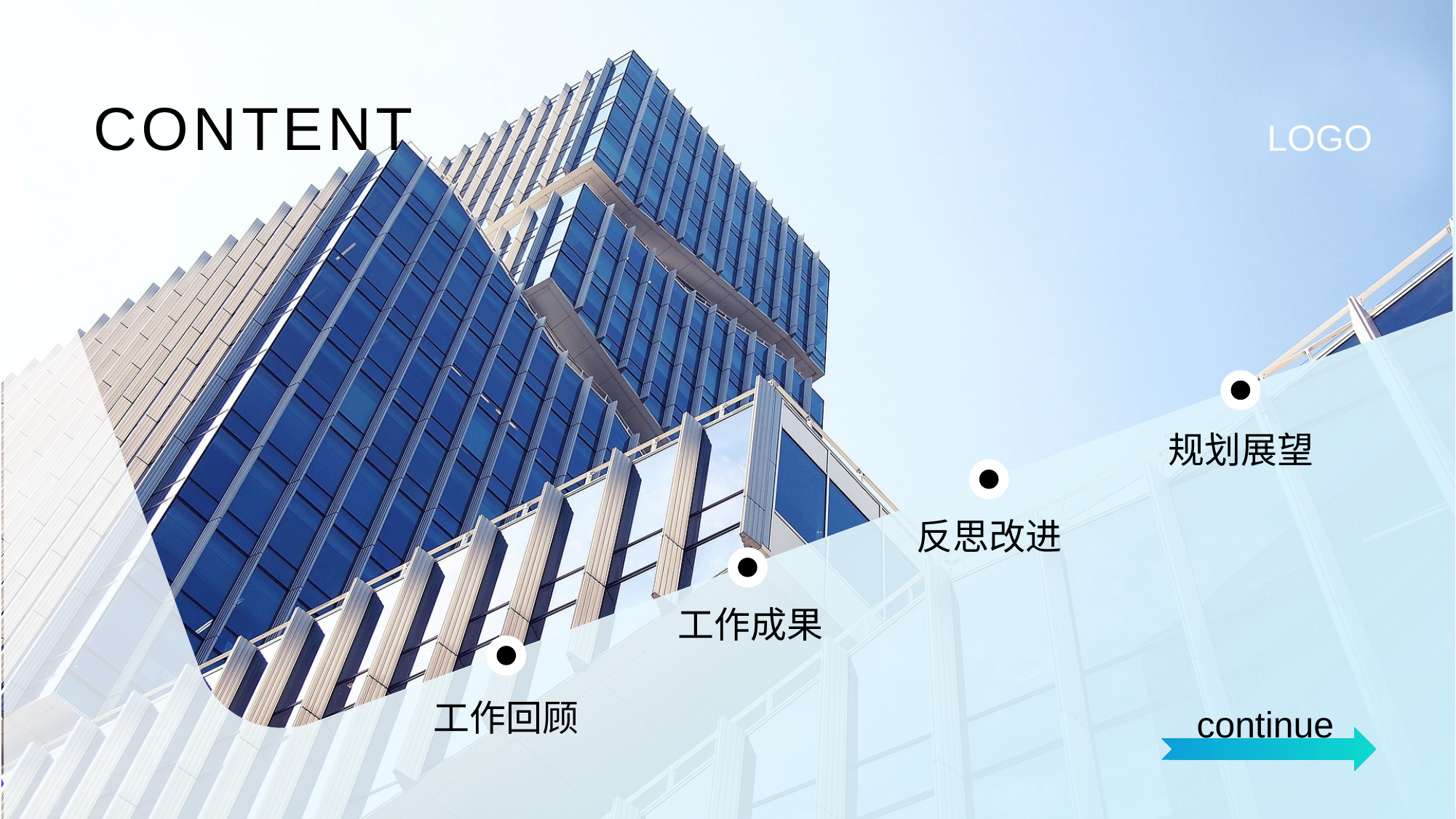

CONTENT
LOGO

04
规划展望

03
反思改进

02
工作成果

01
工作回顾
continue